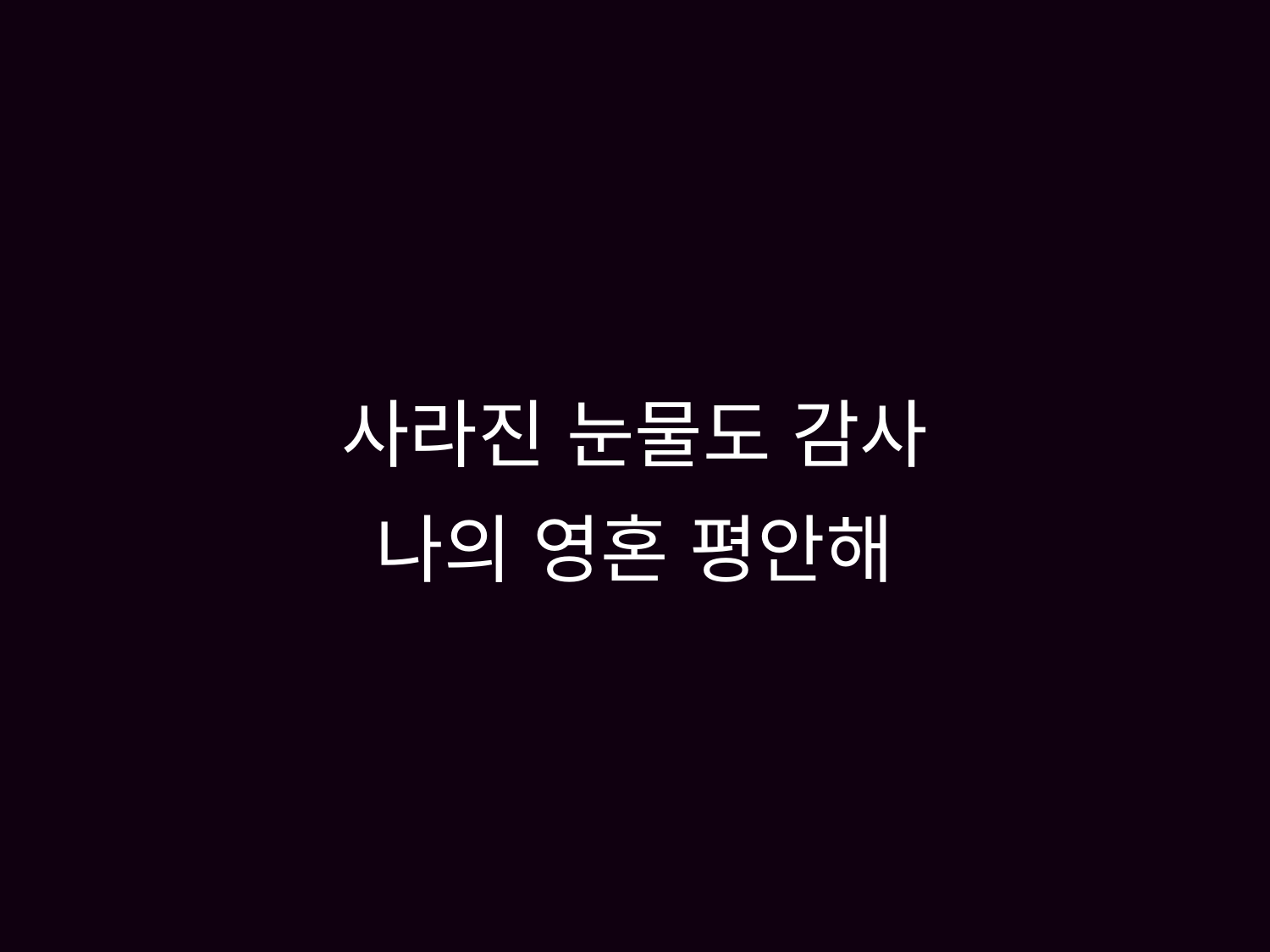

# 사라진 눈물도 감사 나의 영혼 평안해